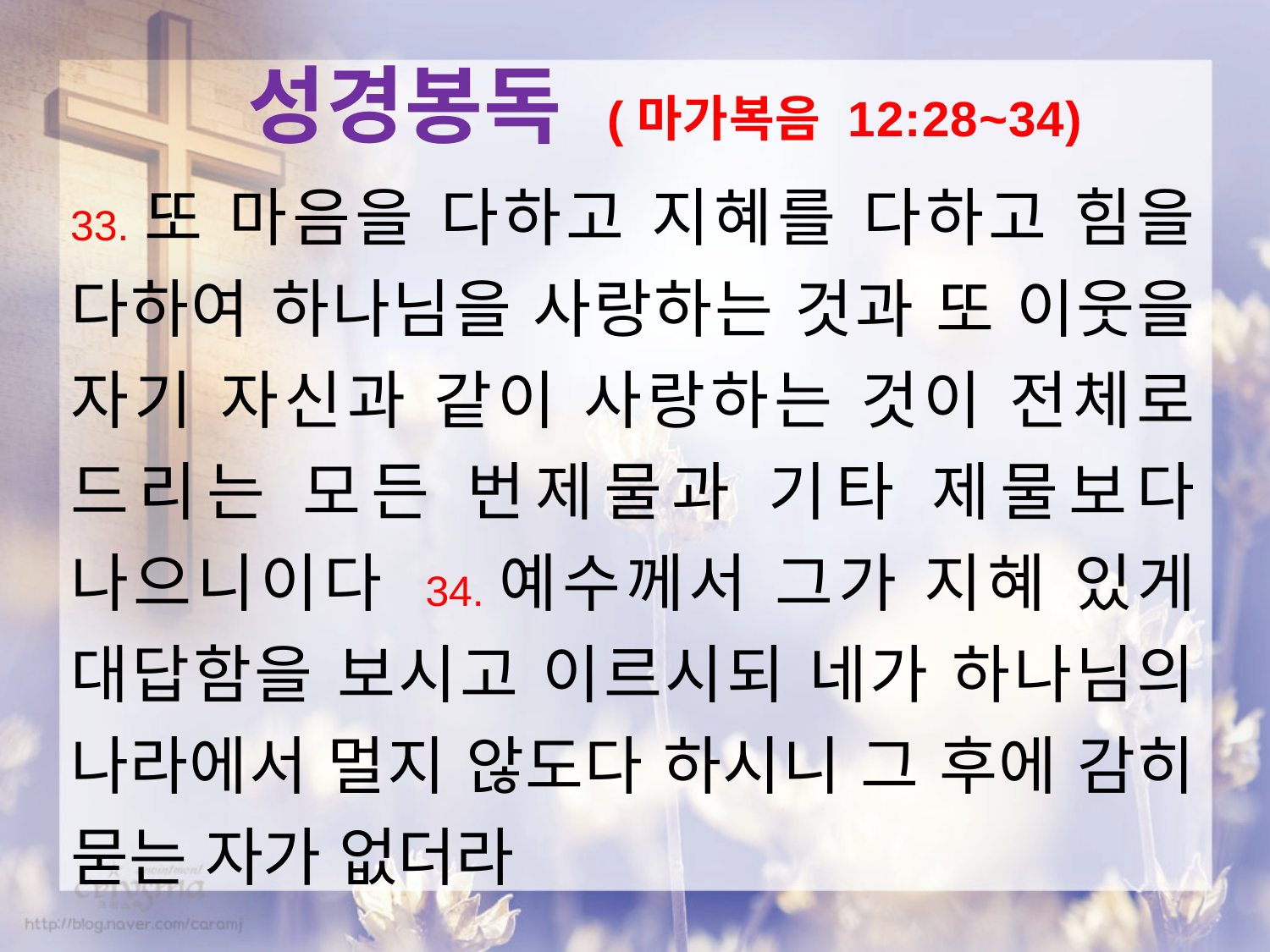

성경봉독 (마가복음 12:28~34)
33.또 마음을 다하고 지혜를 다하고 힘을 다하여 하나님을 사랑하는 것과 또 이웃을 자기 자신과 같이 사랑하는 것이 전체로 드리는 모든 번제물과 기타 제물보다 나으니이다 34.예수께서 그가 지혜 있게 대답함을 보시고 이르시되 네가 하나님의 나라에서 멀지 않도다 하시니 그 후에 감히 묻는 자가 없더라